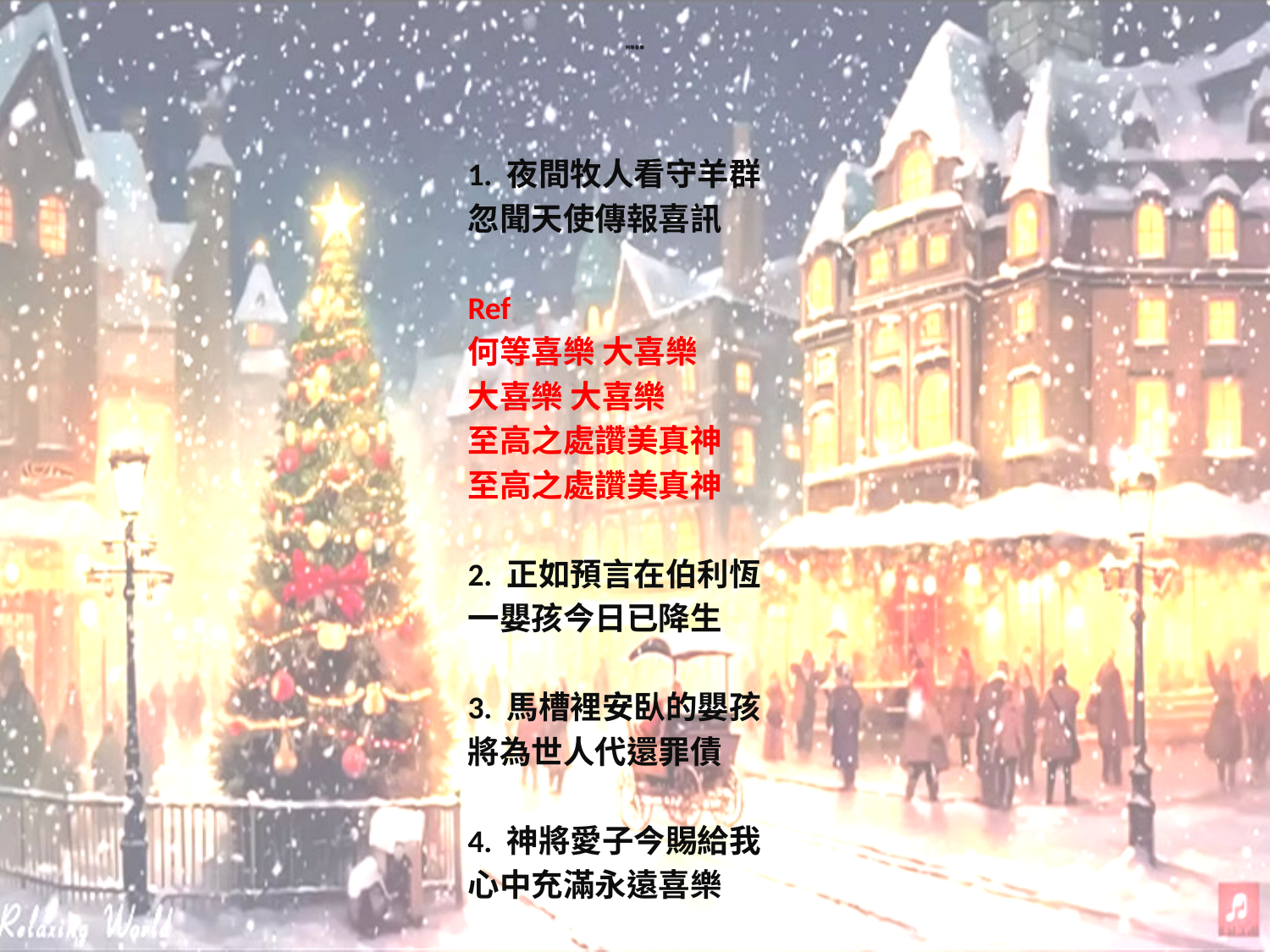

# 何等喜樂
1. 夜間牧人看守羊群
忽聞天使傳報喜訊

Ref
何等喜樂 大喜樂
大喜樂 大喜樂
至高之處讚美真神
至高之處讚美真神

2. 正如預言在伯利恆
一嬰孩今日已降生

3. 馬槽裡安臥的嬰孩
將為世人代還罪債

4. 神將愛子今賜給我
心中充滿永遠喜樂